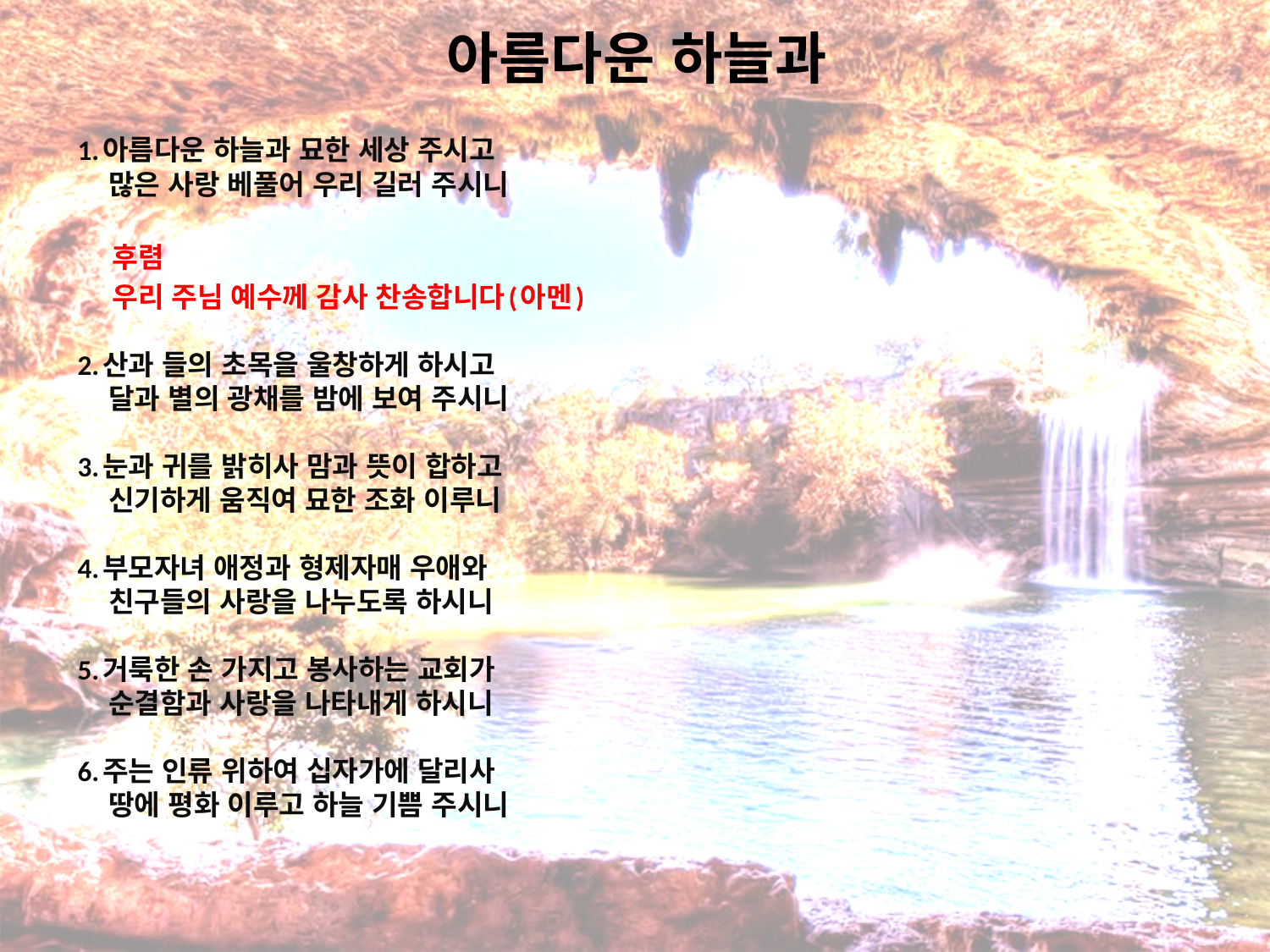

# 아름다운 하늘과
1.아름다운 하늘과 묘한 세상 주시고
    많은 사랑 베풀어 우리 길러 주시니
    후렴
    우리 주님 예수께 감사 찬송합니다(아멘)
2.산과 들의 초목을 울창하게 하시고
    달과 별의 광채를 밤에 보여 주시니
3.눈과 귀를 밝히사 맘과 뜻이 합하고
    신기하게 움직여 묘한 조화 이루니
4.부모자녀 애정과 형제자매 우애와
    친구들의 사랑을 나누도록 하시니
5.거룩한 손 가지고 봉사하는 교회가
    순결함과 사랑을 나타내게 하시니
6.주는 인류 위하여 십자가에 달리사
    땅에 평화 이루고 하늘 기쁨 주시니